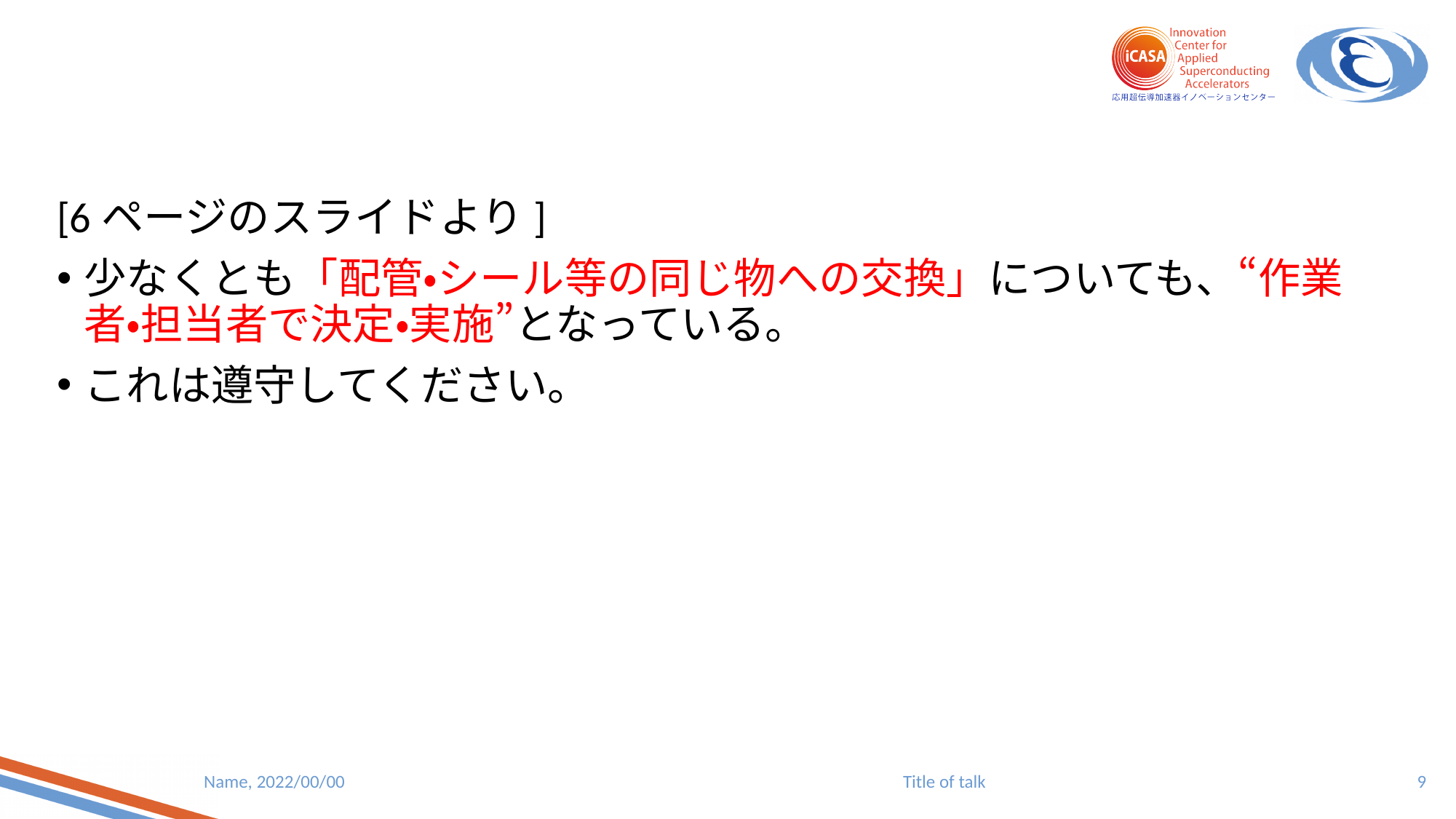

#
[6ページのスライドより]
少なくとも「配管・シール等の同じ物への交換」についても、“作業者・担当者で決定・実施”となっている。
これは遵守してください。
9
Name, 2022/00/00
Title of talk